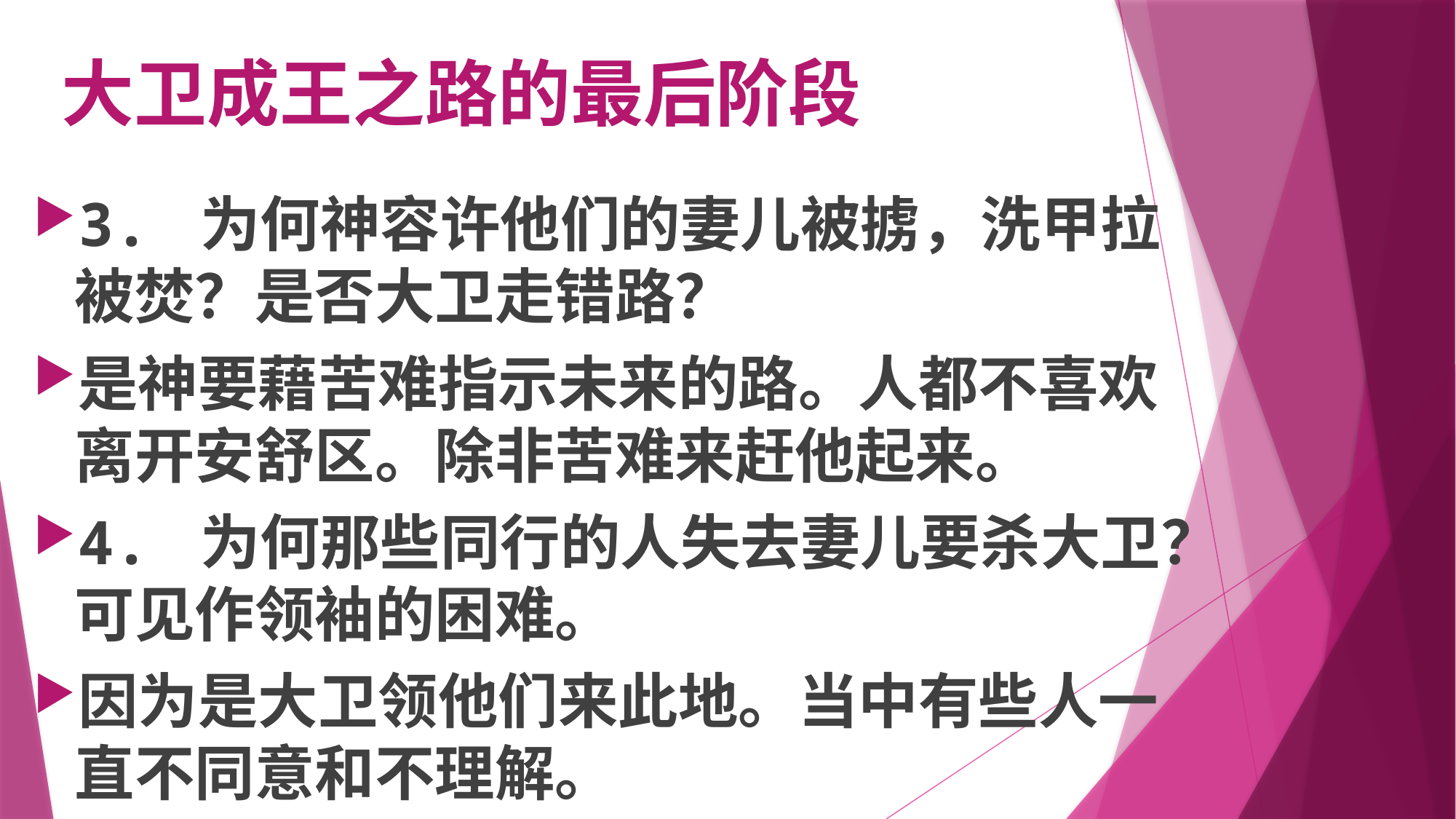

# 大卫成王之路的最后阶段
3. 为何神容许他们的妻儿被掳，洗甲拉被焚？是否大卫走错路？
是神要藉苦难指示未来的路。人都不喜欢离开安舒区。除非苦难来赶他起来。
4. 为何那些同行的人失去妻儿要杀大卫？可见作领袖的困难。
因为是大卫领他们来此地。当中有些人一直不同意和不理解。